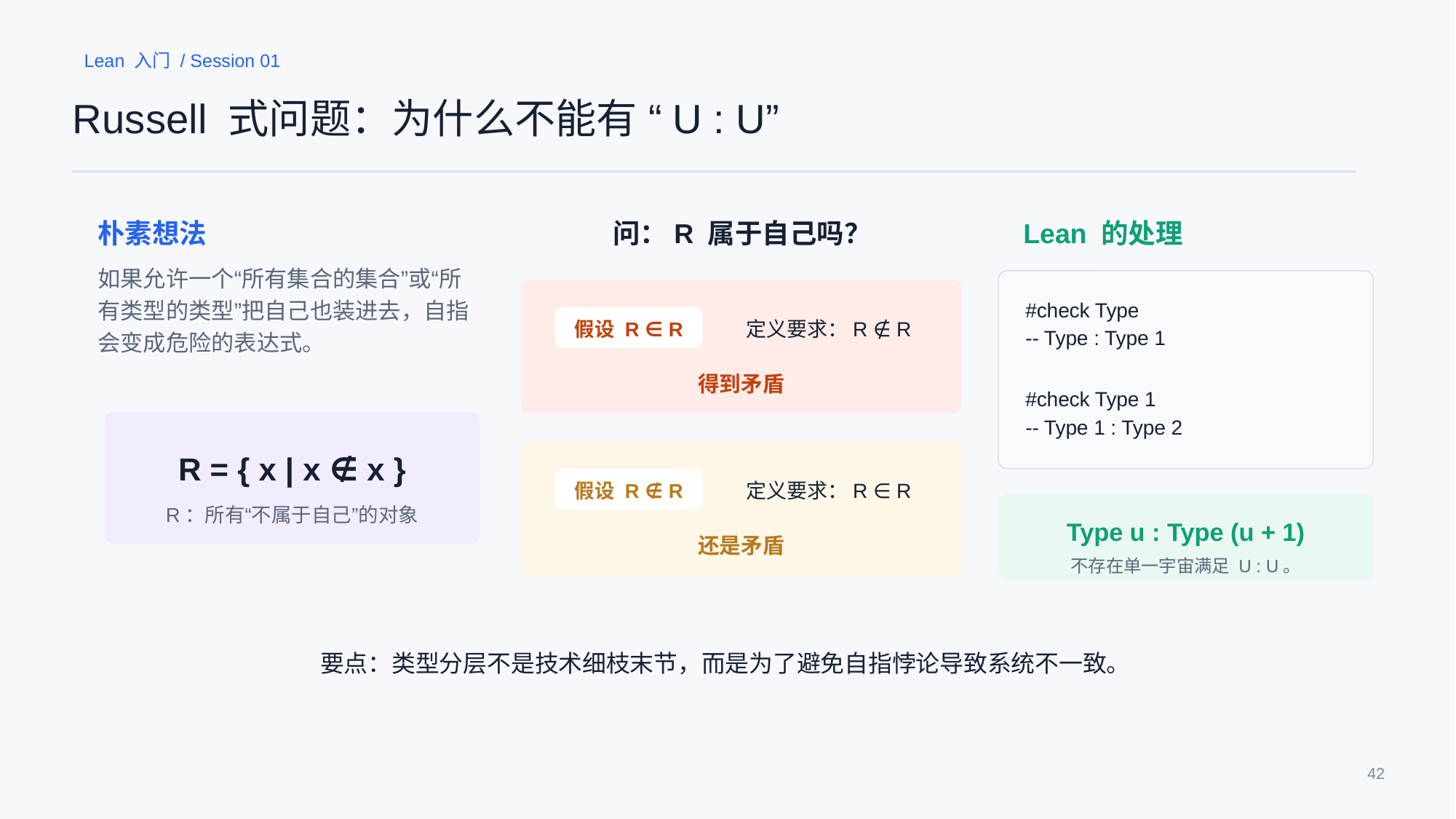

Lean 入门 / Session 01
Russell 式问题：为什么不能有 “U : U”

朴素想法
问：R 属于自己吗？
Lean 的处理
如果允许一个“所有集合的集合”或“所有类型的类型”把自己也装进去，自指会变成危险的表达式。

#check Type
-- Type : Type 1

#check Type 1
-- Type 1 : Type 2

定义要求：R ∉ R
假设 R ∈ R
得到矛盾

R = { x | x ∉ x }

定义要求：R ∈ R
假设 R ∉ R

R：所有“不属于自己”的对象
Type u : Type (u + 1)
还是矛盾
不存在单一宇宙满足 U : U。
要点：类型分层不是技术细枝末节，而是为了避免自指悖论导致系统不一致。
42